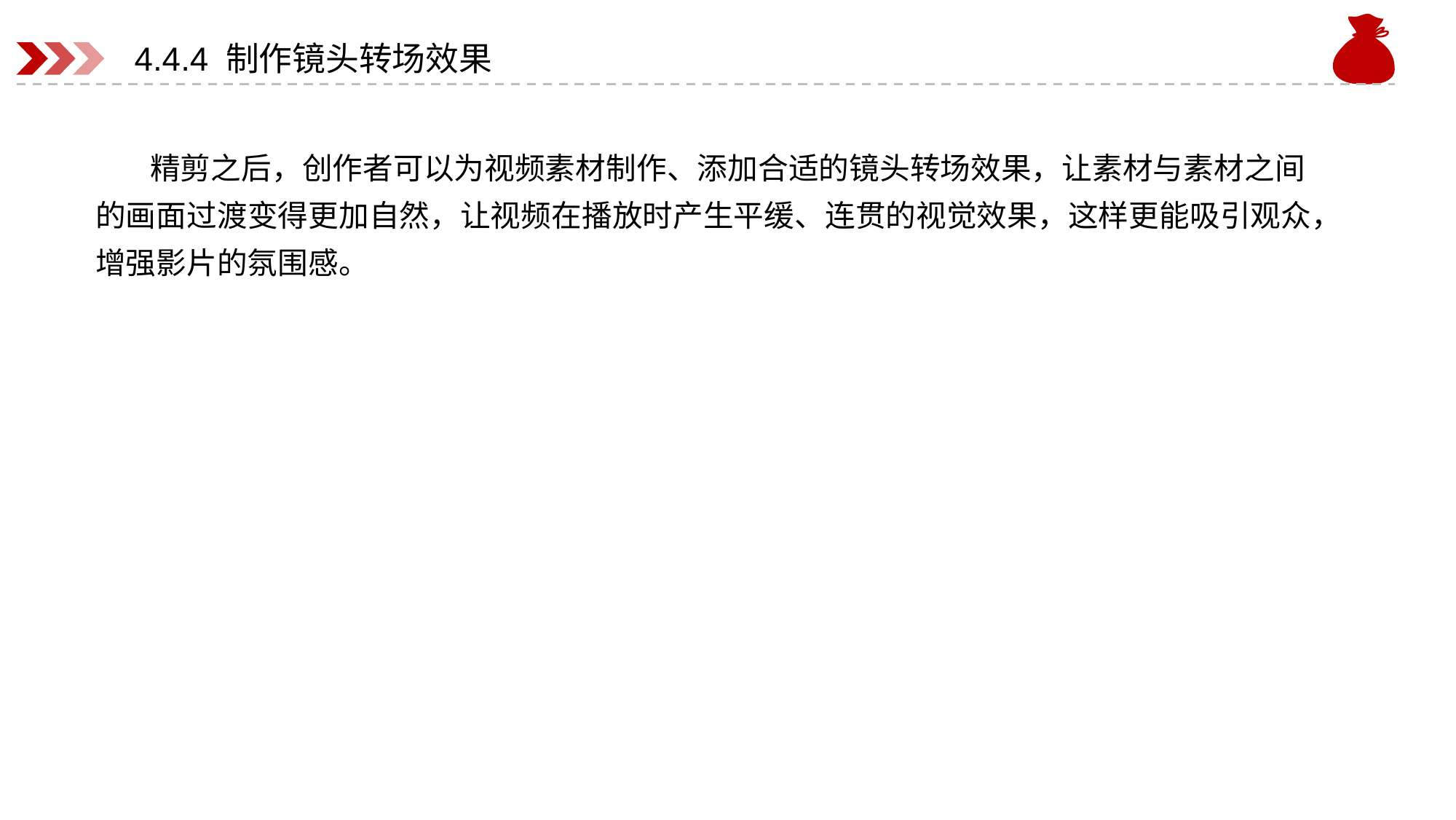

# 4.4.4 制作镜头转场效果
38
精剪之后，创作者可以为视频素材制作、添加合适的镜头转场效果，让素材与素材之间的画面过渡变得更加自然，让视频在播放时产生平缓、连贯的视觉效果，这样更能吸引观众，增强影片的氛围感。